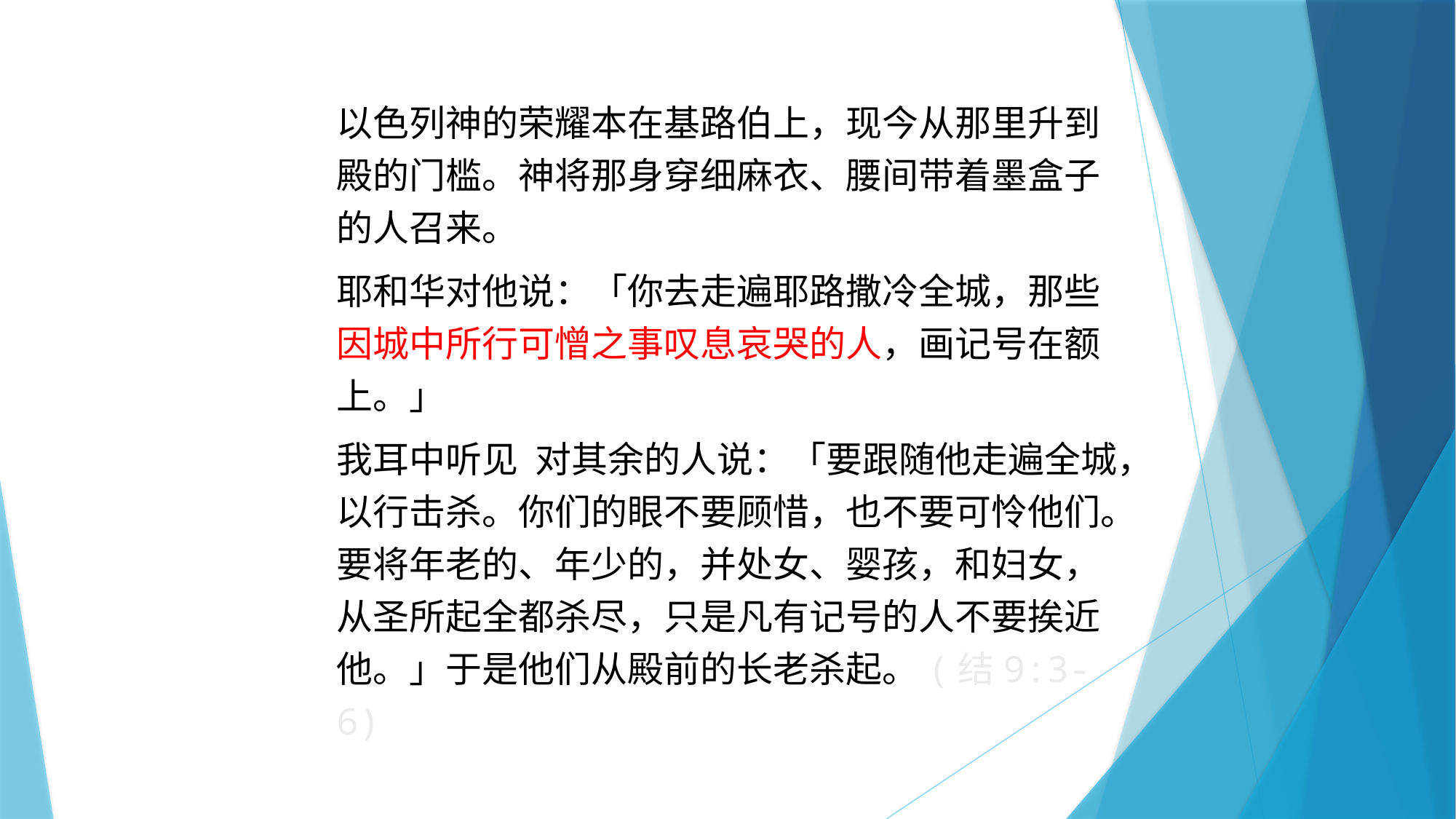

以色列神的荣耀本在基路伯上，现今从那里升到殿的门槛。神将那身穿细麻衣、腰间带着墨盒子的人召来。
耶和华对他说：「你去走遍耶路撒冷全城，那些因城中所行可憎之事叹息哀哭的人，画记号在额上。」
我耳中听见  对其余的人说：「要跟随他走遍全城，以行击杀。你们的眼不要顾惜，也不要可怜他们。要将年老的、年少的，并处女、婴孩，和妇女，从圣所起全都杀尽，只是凡有记号的人不要挨近他。」于是他们从殿前的长老杀起。(结9:3-6)